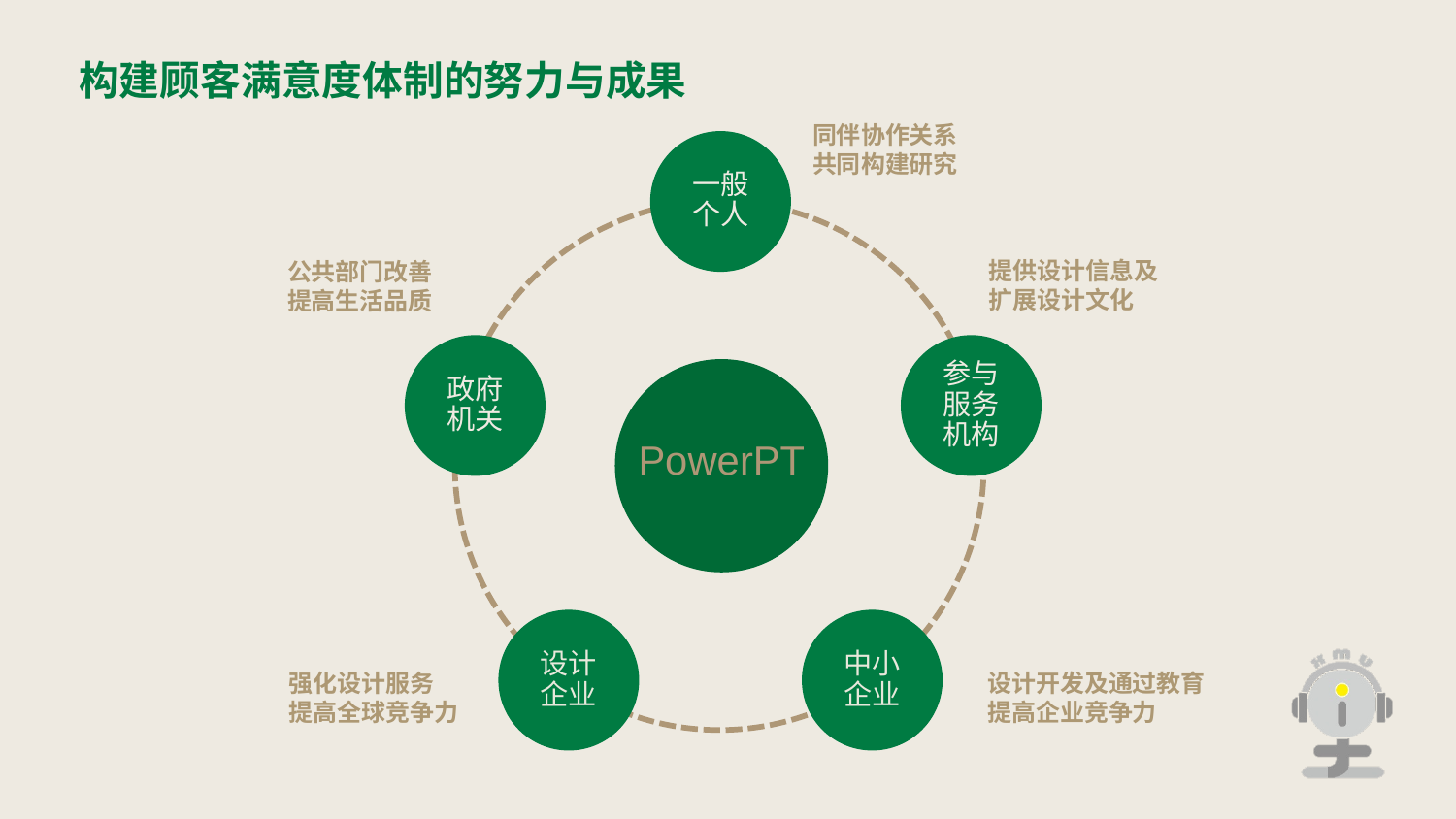

构建顾客满意度体制的努力与成果
同伴协作关系
共同构建研究

一般个人

提供设计信息及
扩展设计文化
公共部门改善提高生活品质
政府
机关
参与
服务机构

PowerPT
设计
企业
中小
企业
强化设计服务
提高全球竞争力
设计开发及通过教育
提高企业竞争力